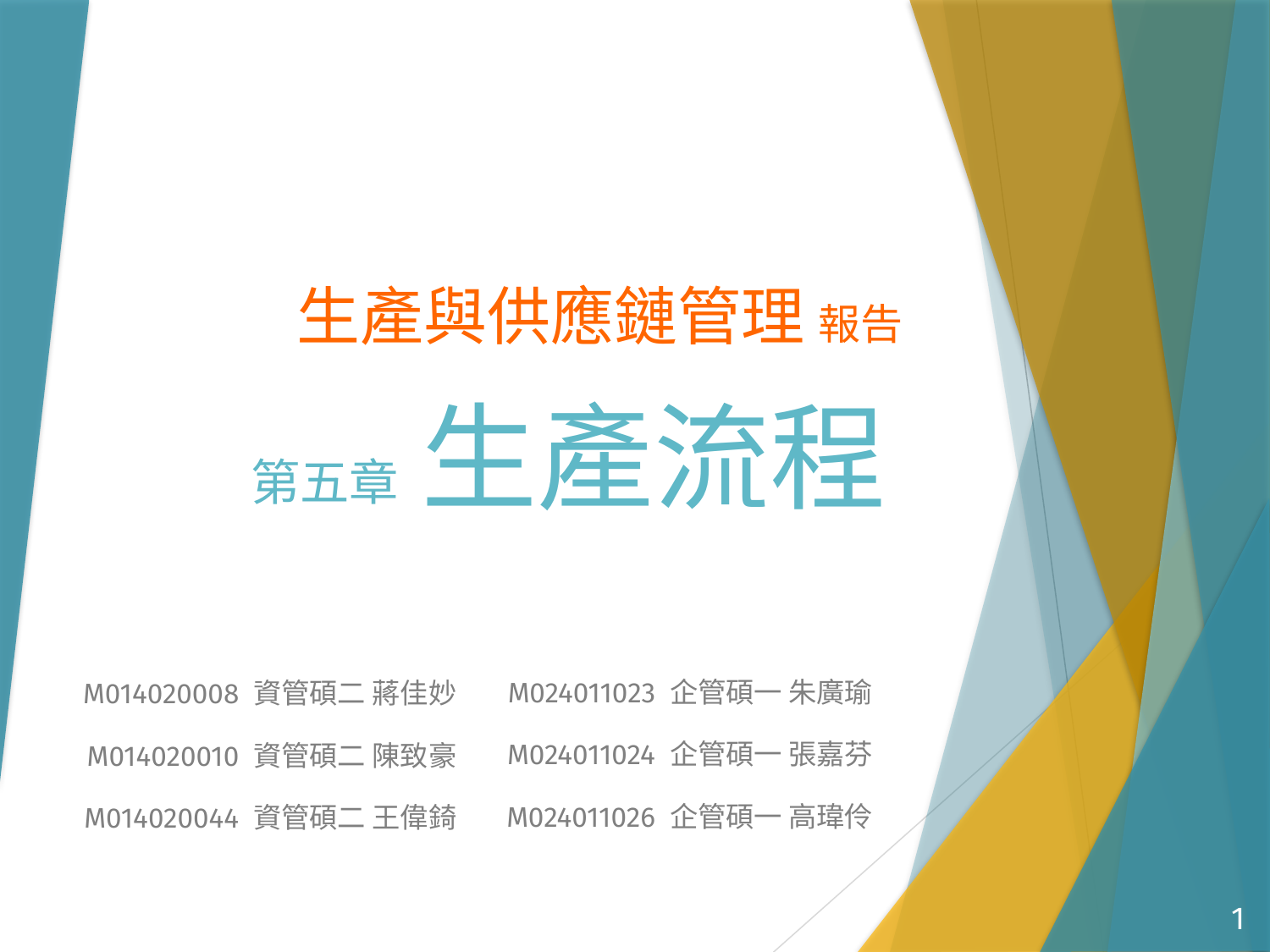

# 生產與供應鏈管理 報告
第五章  生產流程
M024011023 企管碩一 朱廣瑜
M024011024 企管碩一 張嘉芬
M024011026 企管碩一 高瑋伶
M014020008 資管碩二 蔣佳妙
M014020010 資管碩二 陳致豪
M014020044 資管碩二 王偉錡

1